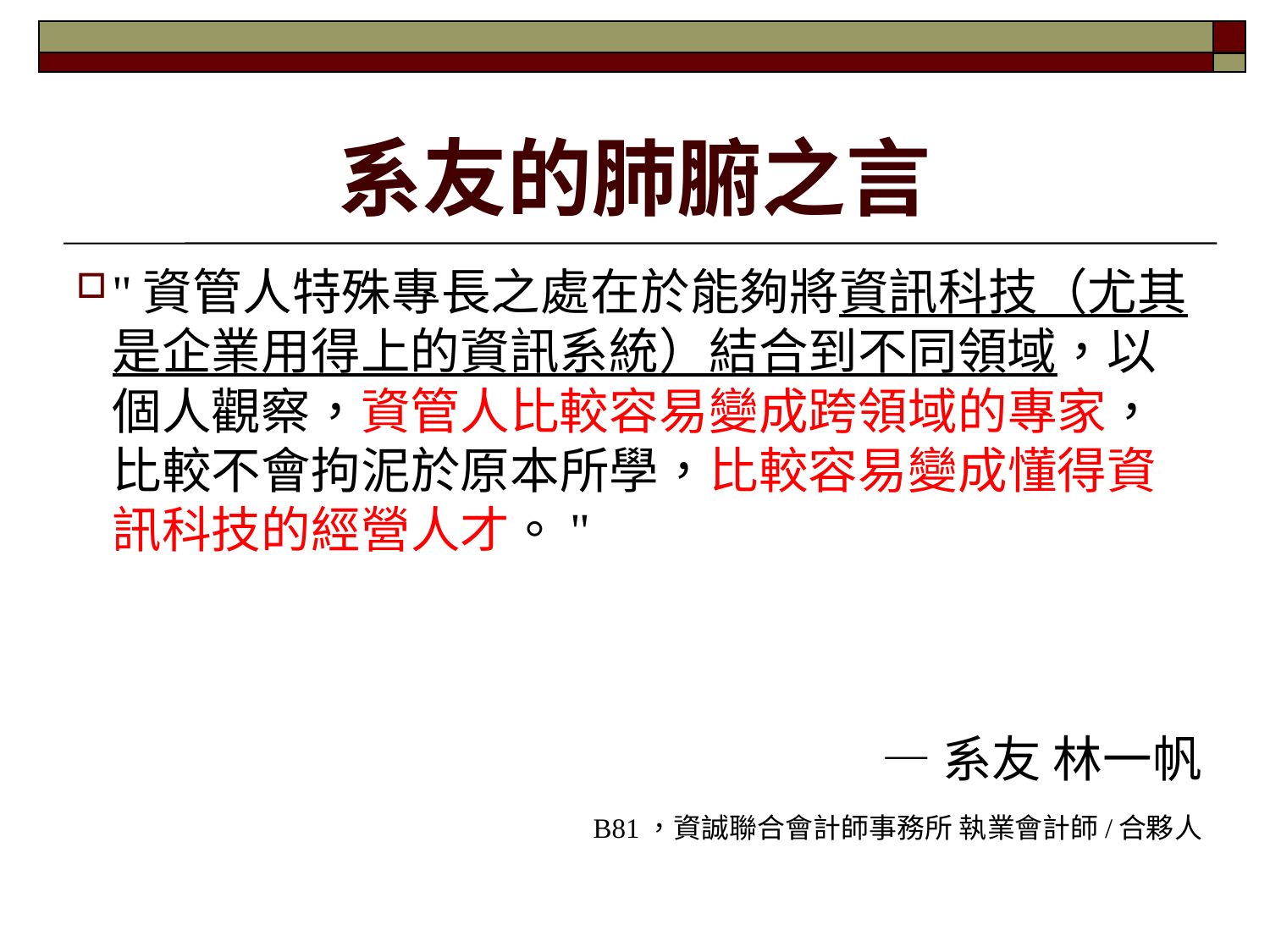

# 系友的肺腑之言
"資管人特殊專長之處在於能夠將資訊科技（尤其是企業用得上的資訊系統）結合到不同領域，以個人觀察，資管人比較容易變成跨領域的專家，比較不會拘泥於原本所學，比較容易變成懂得資訊科技的經營人才。"

	           —系友 林一帆
B81，資誠聯合會計師事務所 執業會計師/合夥人